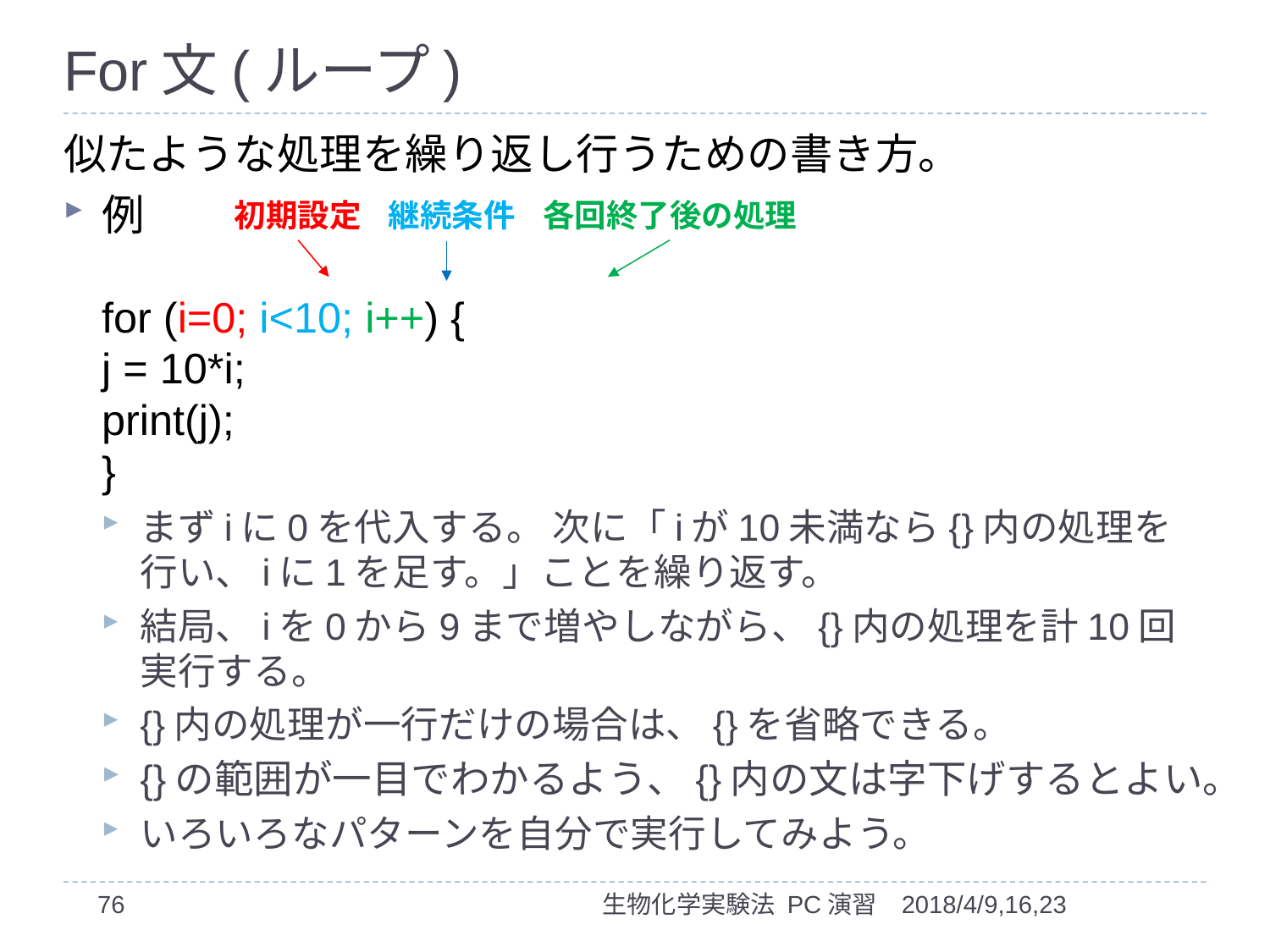

# For文(ループ)
似たような処理を繰り返し行うための書き方。
例
	for (i=0; i<10; i++) {
		j = 10*i;
		print(j);
	}
まずiに0を代入する。 次に「iが10未満なら{}内の処理を行い、iに1を足す。」ことを繰り返す。
結局、iを0から9まで増やしながら、{}内の処理を計10回実行する。
{}内の処理が一行だけの場合は、{}を省略できる。
{}の範囲が一目でわかるよう、{}内の文は字下げするとよい。
いろいろなパターンを自分で実行してみよう。
初期設定
各回終了後の処理
継続条件
76
生物化学実験法 PC演習
2018/4/9,16,23